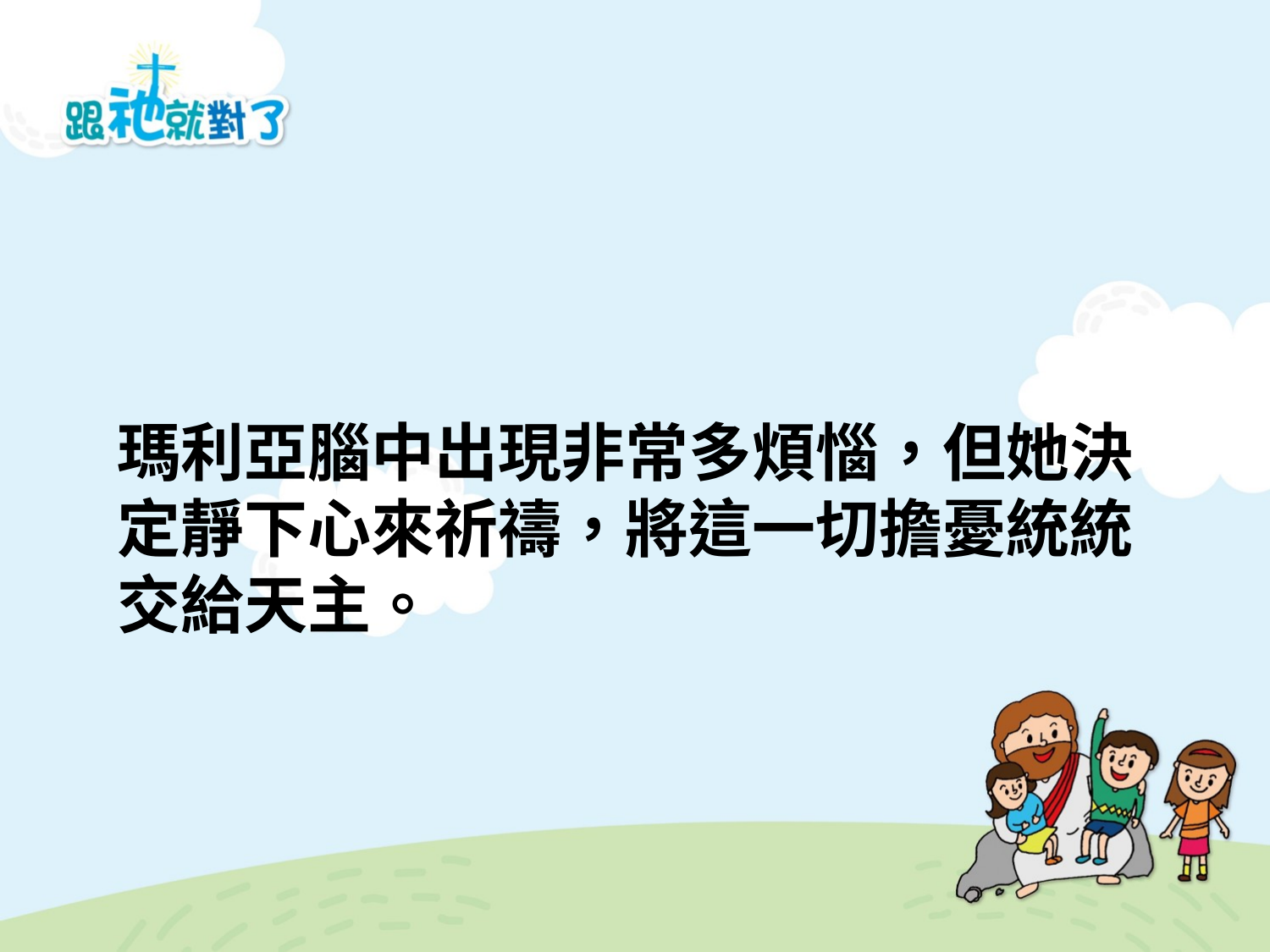

瑪利亞腦中出現非常多煩惱，但她決定靜下心來祈禱，將這一切擔憂統統交給天主。